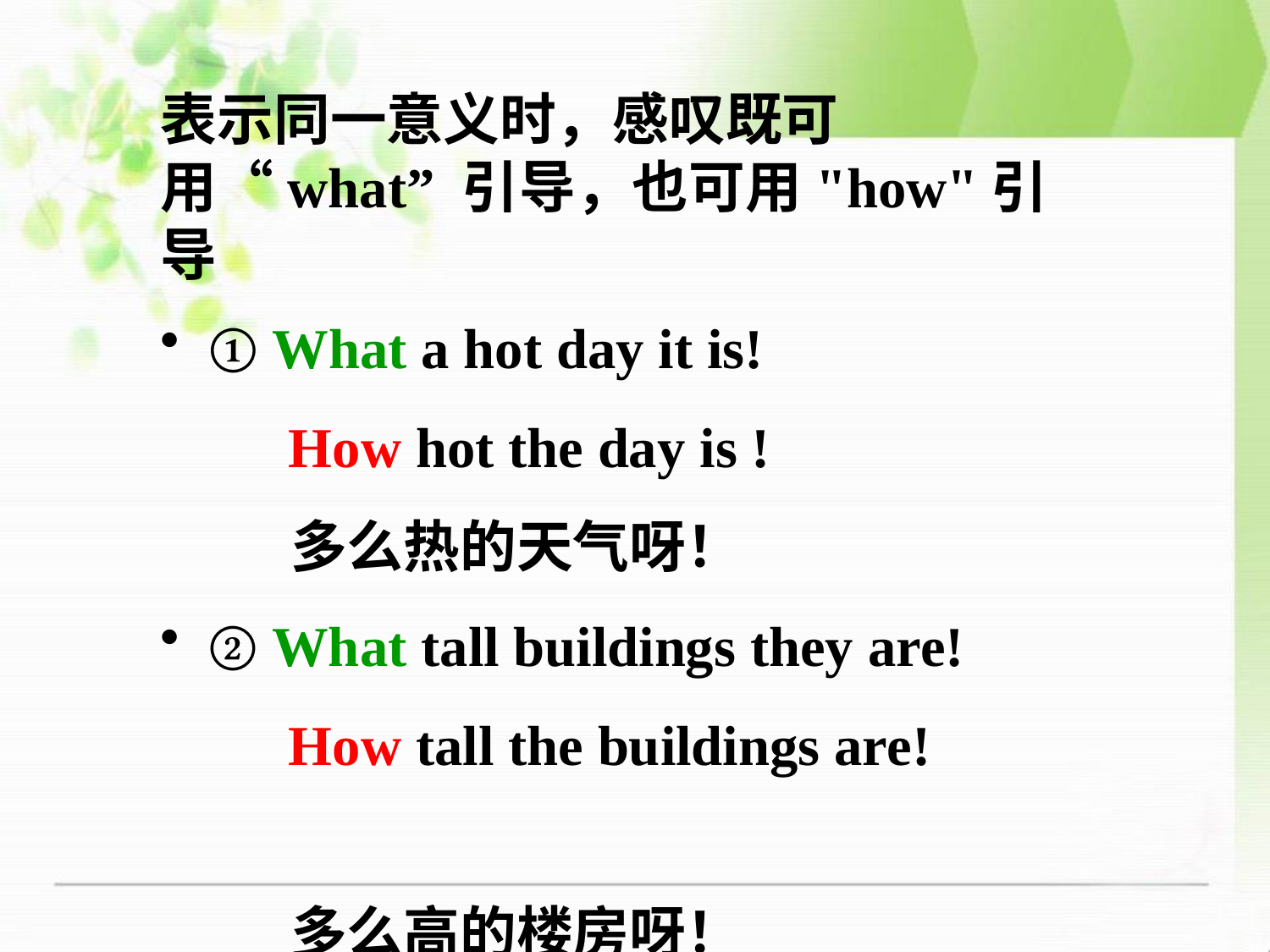

表示同一意义时，感叹既可用“what” 引导，也可用"how"引导
① What a hot day it is!
         How hot the day is !
         多么热的天气呀！
② What tall buildings they are!
         How tall the buildings are!
         多么高的楼房呀！